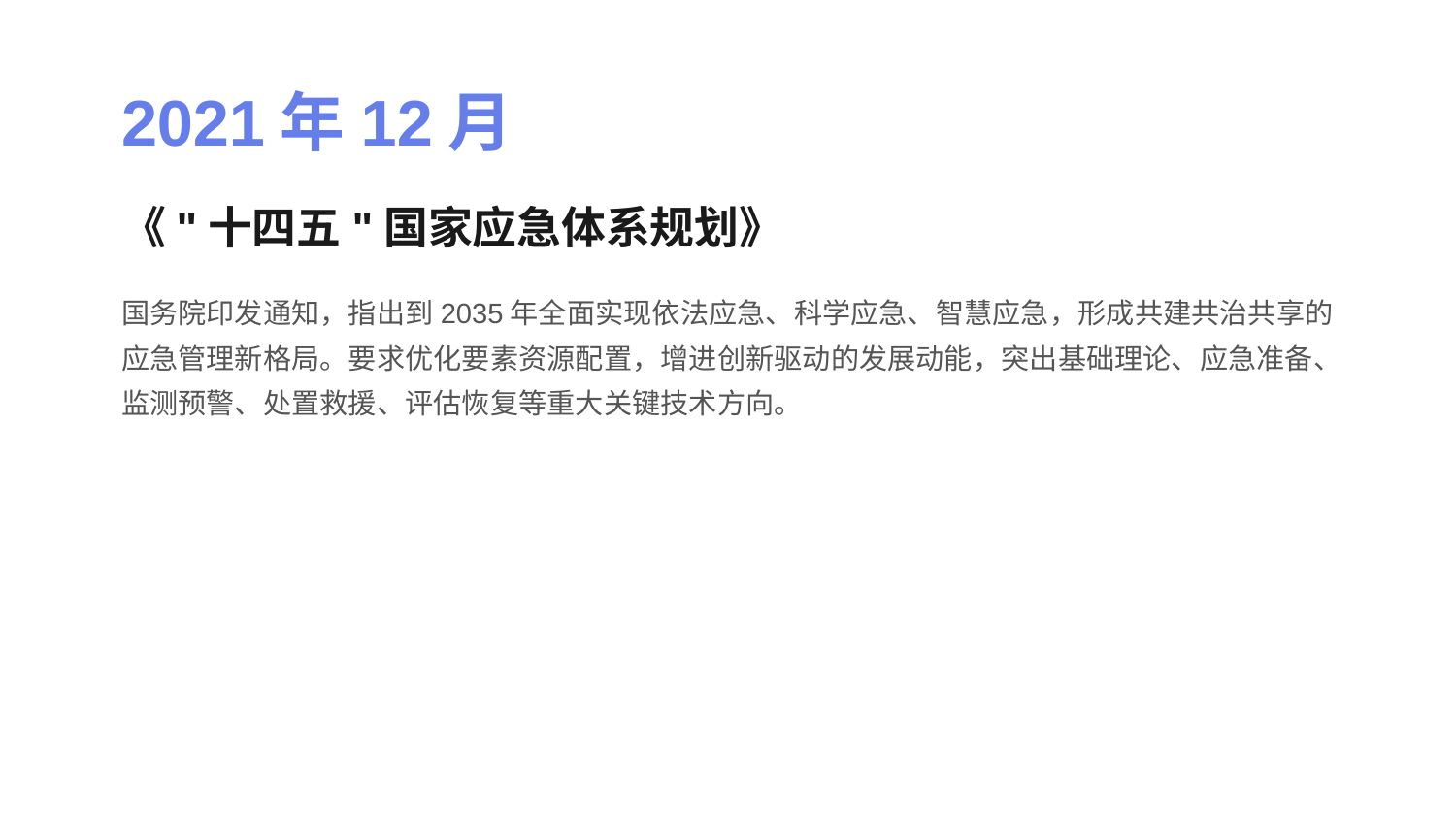

2021年12月
《"十四五"国家应急体系规划》
国务院印发通知，指出到2035年全面实现依法应急、科学应急、智慧应急，形成共建共治共享的应急管理新格局。要求优化要素资源配置，增进创新驱动的发展动能，突出基础理论、应急准备、监测预警、处置救援、评估恢复等重大关键技术方向。